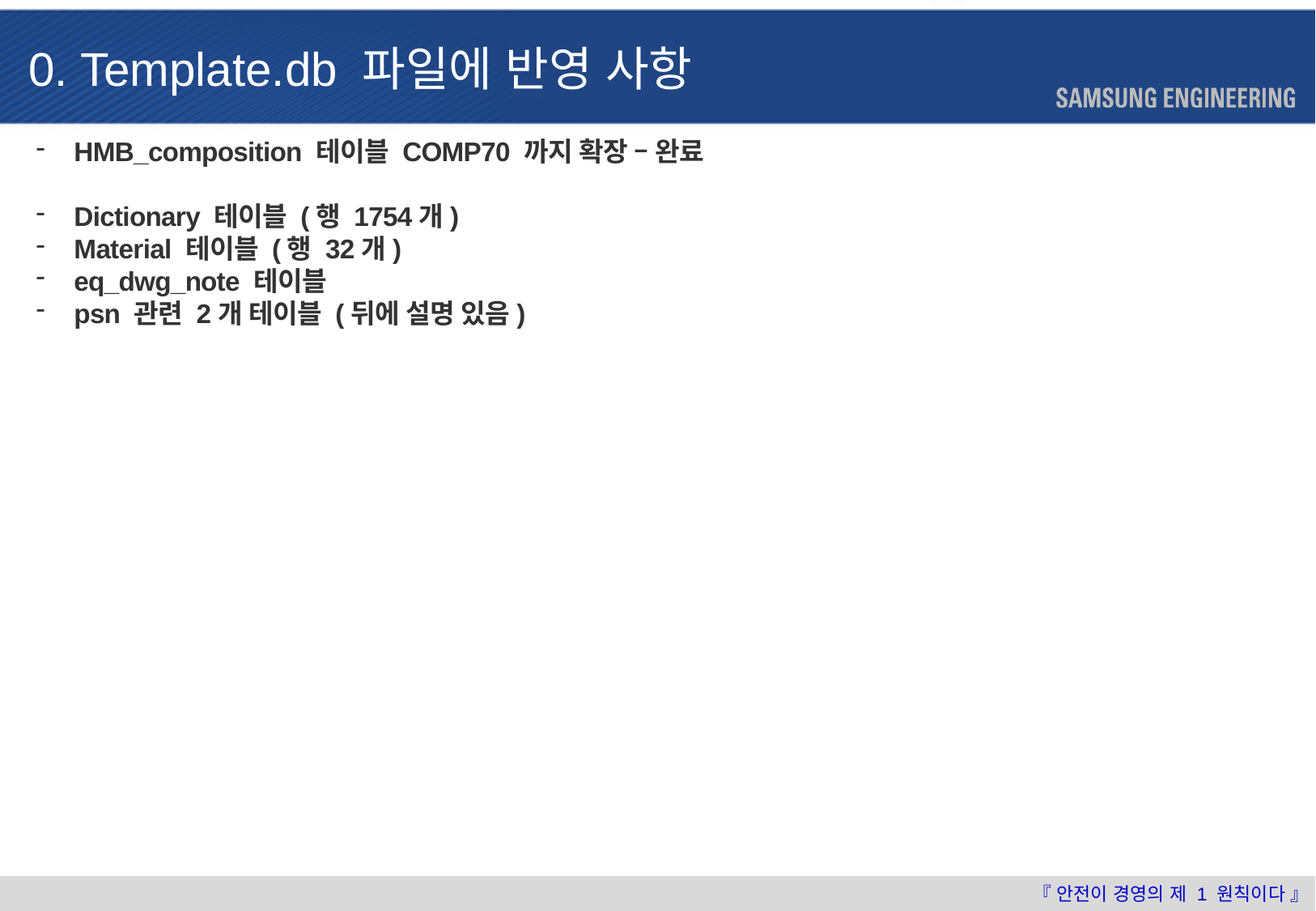

0. Template.db 파일에 반영 사항
HMB_composition 테이블 COMP70 까지 확장 – 완료

Dictionary 테이블 (행 1754개)
Material 테이블 (행 32개)
eq_dwg_note 테이블
psn 관련 2개 테이블 (뒤에 설명 있음)